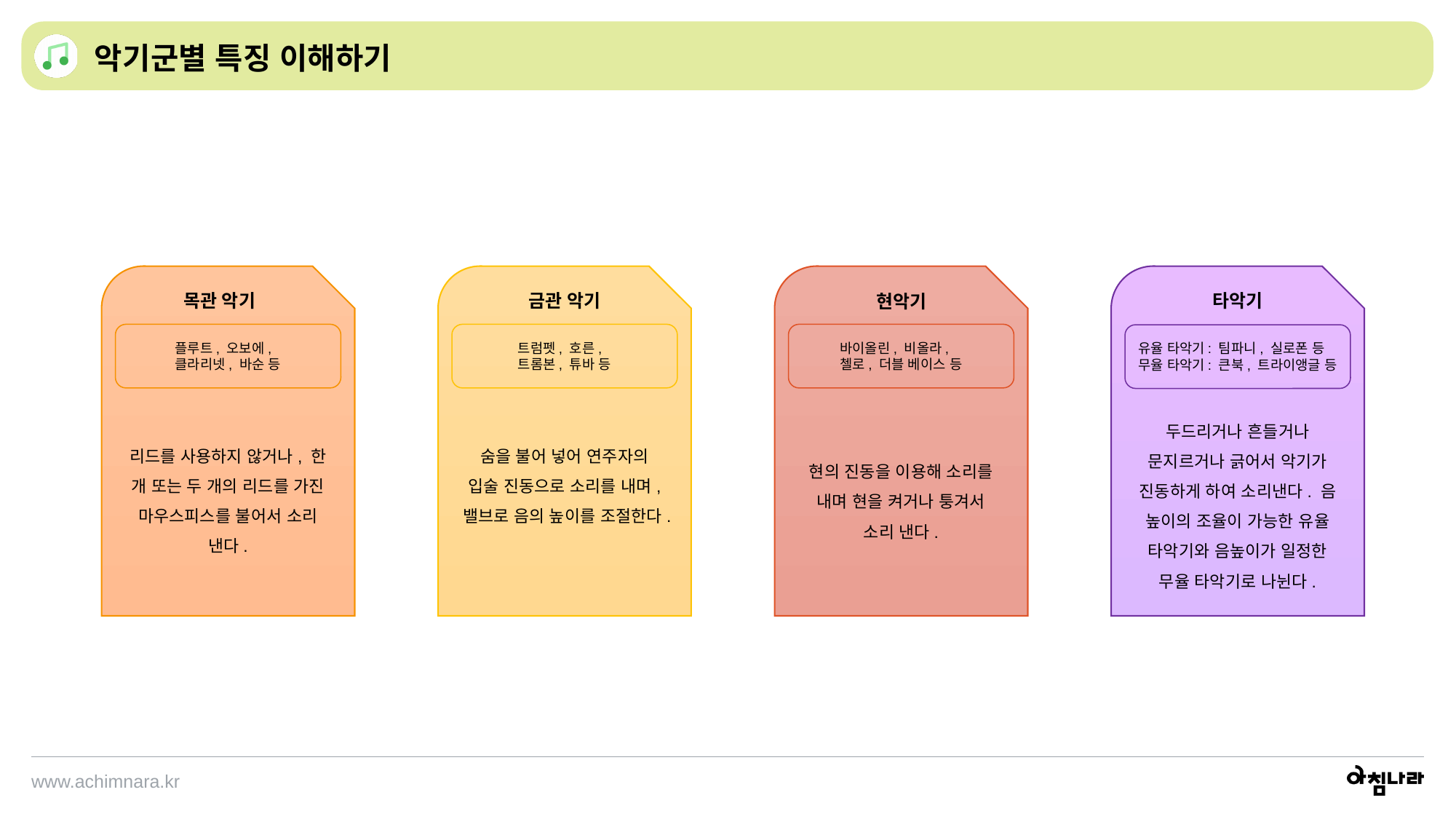

악기군별 특징 이해하기

타악기
금관 악기
목관 악기
현악기

플루트, 오보에,
클라리넷, 바순 등

트럼펫, 호른,
트롬본, 튜바 등

바이올린, 비올라,
첼로, 더블 베이스 등

유율 타악기: 팀파니, 실로폰 등
무율 타악기: 큰북, 트라이앵글 등
두드리거나 흔들거나 문지르거나 긁어서 악기가 진동하게 하여 소리낸다. 음 높이의 조율이 가능한 유율 타악기와 음높이가 일정한 무율 타악기로 나뉜다.
리드를 사용하지 않거나, 한 개 또는 두 개의 리드를 가진 마우스피스를 불어서 소리 낸다.
숨을 불어 넣어 연주자의 입술 진동으로 소리를 내며, 밸브로 음의 높이를 조절한다.
현의 진동을 이용해 소리를 내며 현을 켜거나 퉁겨서 소리 낸다.